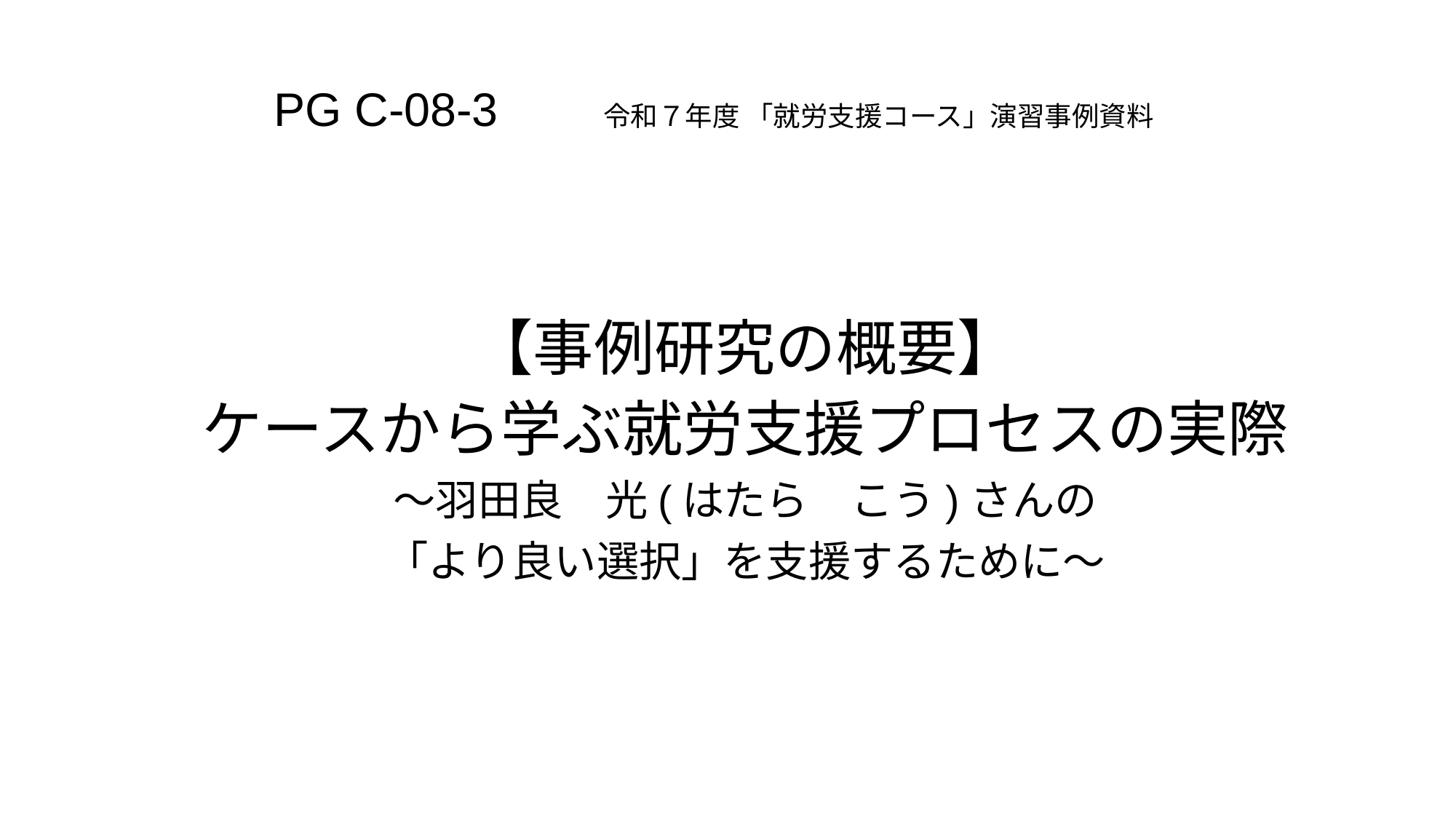

# PG C-08-3　　令和７年度 「就労支援コース」演習事例資料

【事例研究の概要】
ケースから学ぶ就労支援プロセスの実際
～羽田良　光(はたら　こう)さんの
「より良い選択」を支援するために～